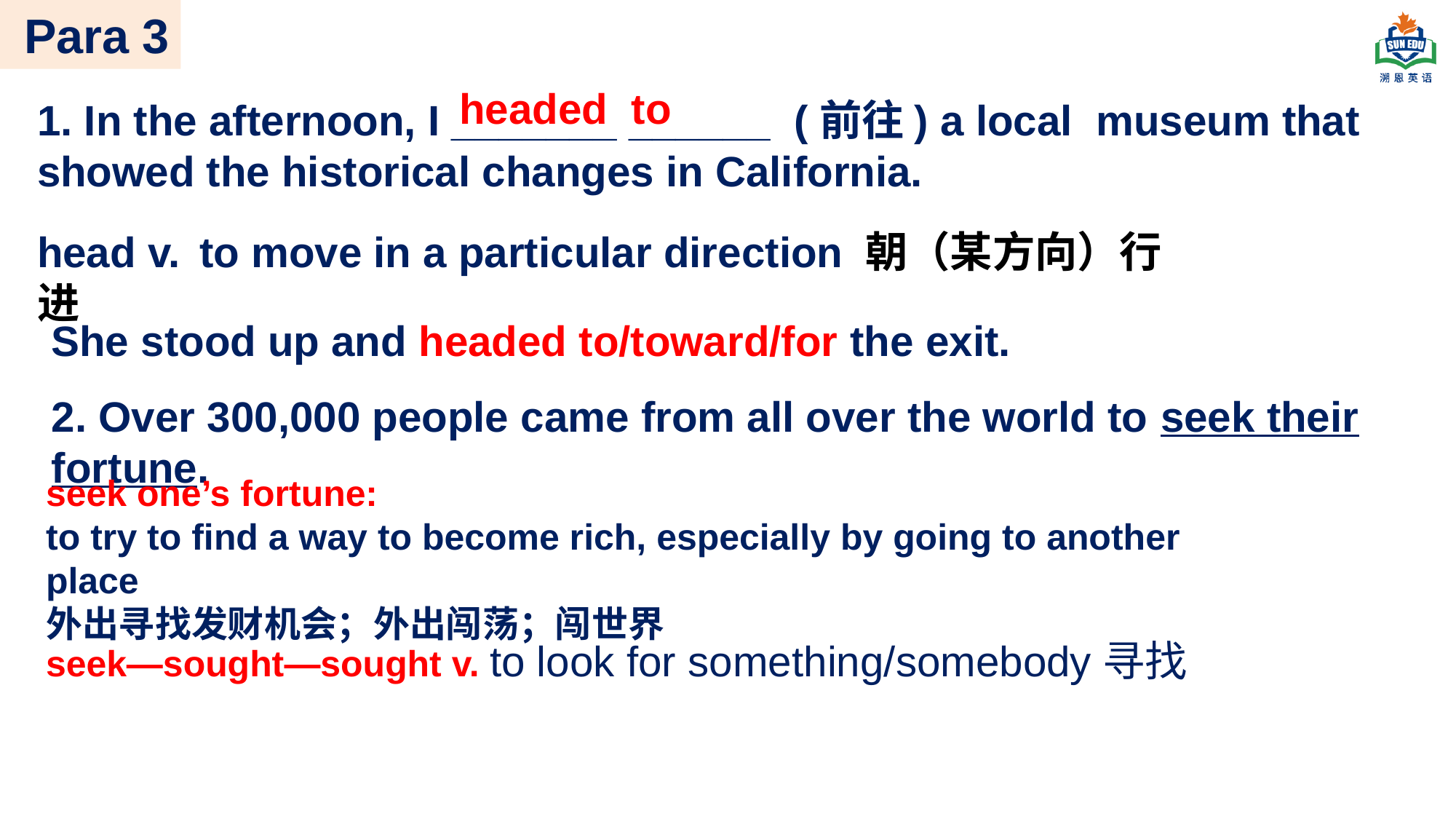

Para 3
headed  to
1. In the afternoon, I _______ ______  (前往) a local  museum that showed the historical changes in California.
head v.  to move in a particular direction 朝（某方向）行进
She stood up and headed to/toward/for the exit.
2. Over 300,000 people came from all over the world to seek their fortune.
seek one’s fortune:
to try to find a way to become rich, especially by going to another place
外出寻找发财机会；外出闯荡；闯世界
seek—sought—sought v. to look for something/somebody寻找